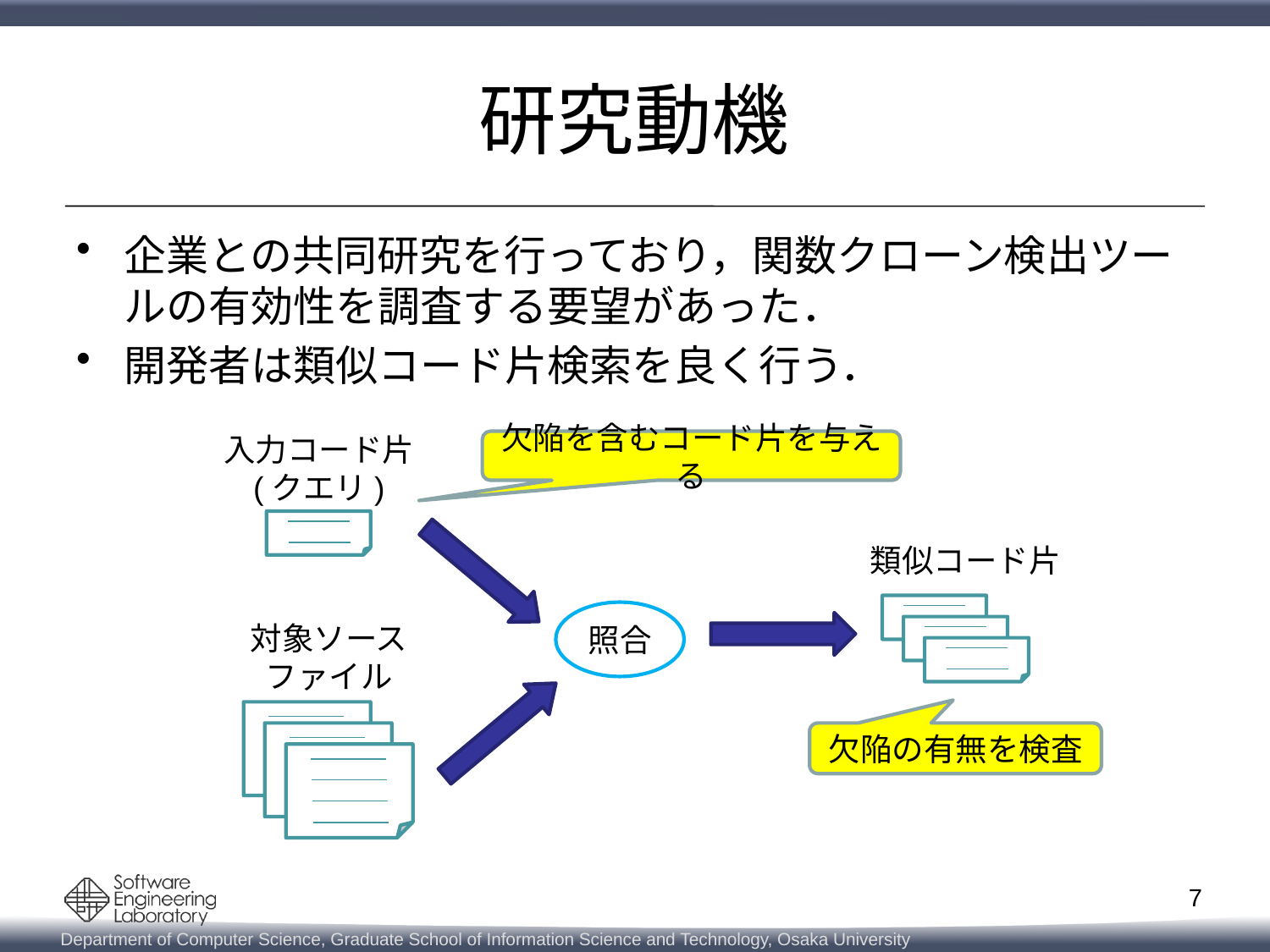

# 研究動機
企業との共同研究を行っており，関数クローン検出ツールの有効性を調査する要望があった．
開発者は類似コード片検索を良く行う．
入力コード片
(クエリ)
欠陥を含むコード片を与える

類似コード片

照合
対象ソース
ファイル

欠陥の有無を検査

7